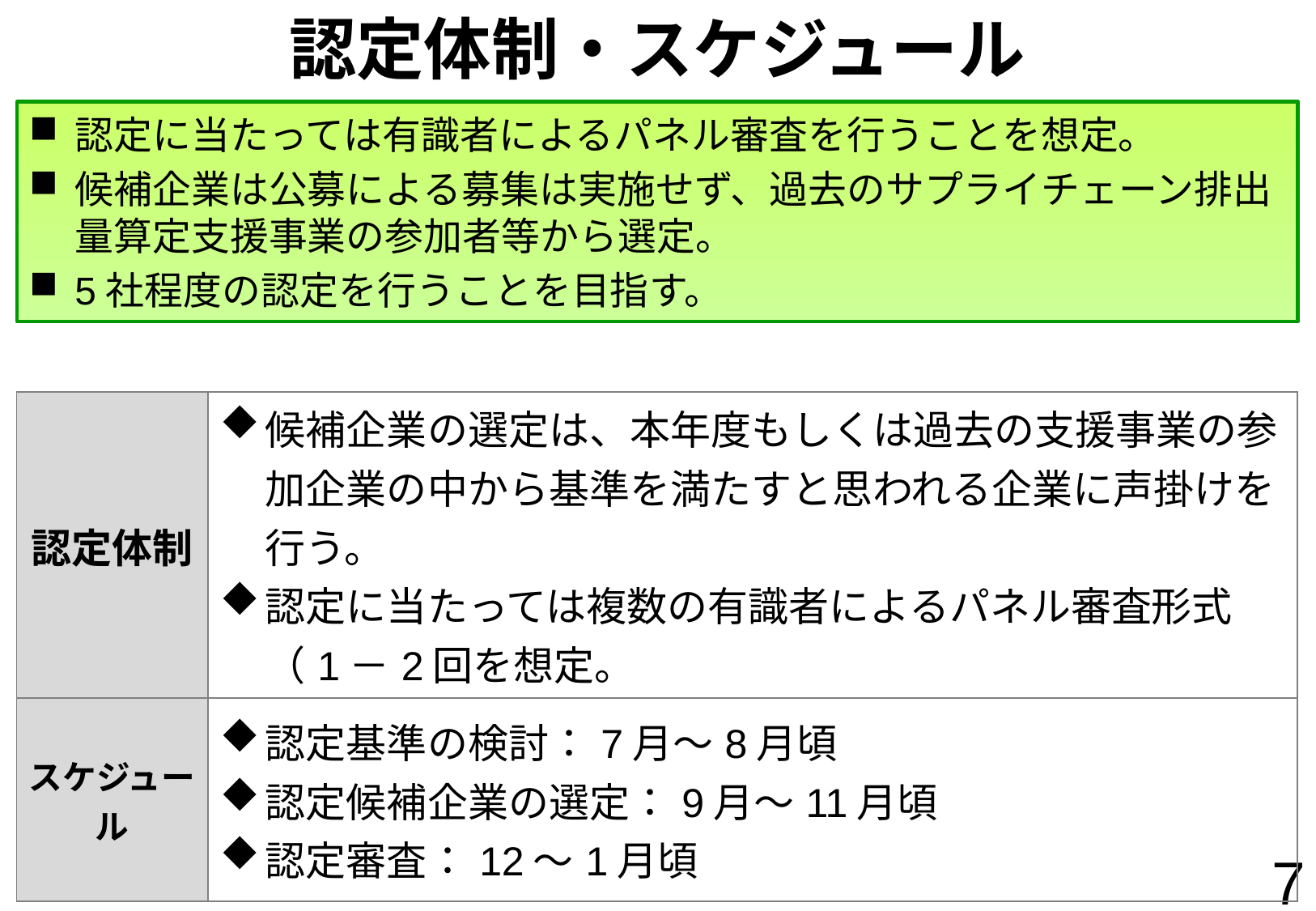

# 認定体制・スケジュール
認定に当たっては有識者によるパネル審査を行うことを想定。
候補企業は公募による募集は実施せず、過去のサプライチェーン排出量算定支援事業の参加者等から選定。
5社程度の認定を行うことを目指す。
| 認定体制 | 候補企業の選定は、本年度もしくは過去の支援事業の参加企業の中から基準を満たすと思われる企業に声掛けを行う。 認定に当たっては複数の有識者によるパネル審査形式（1－2回を想定。 |
| --- | --- |
| スケジュール | 認定基準の検討：7月～8月頃 認定候補企業の選定：9月～11月頃 認定審査：12～1月頃 |
7